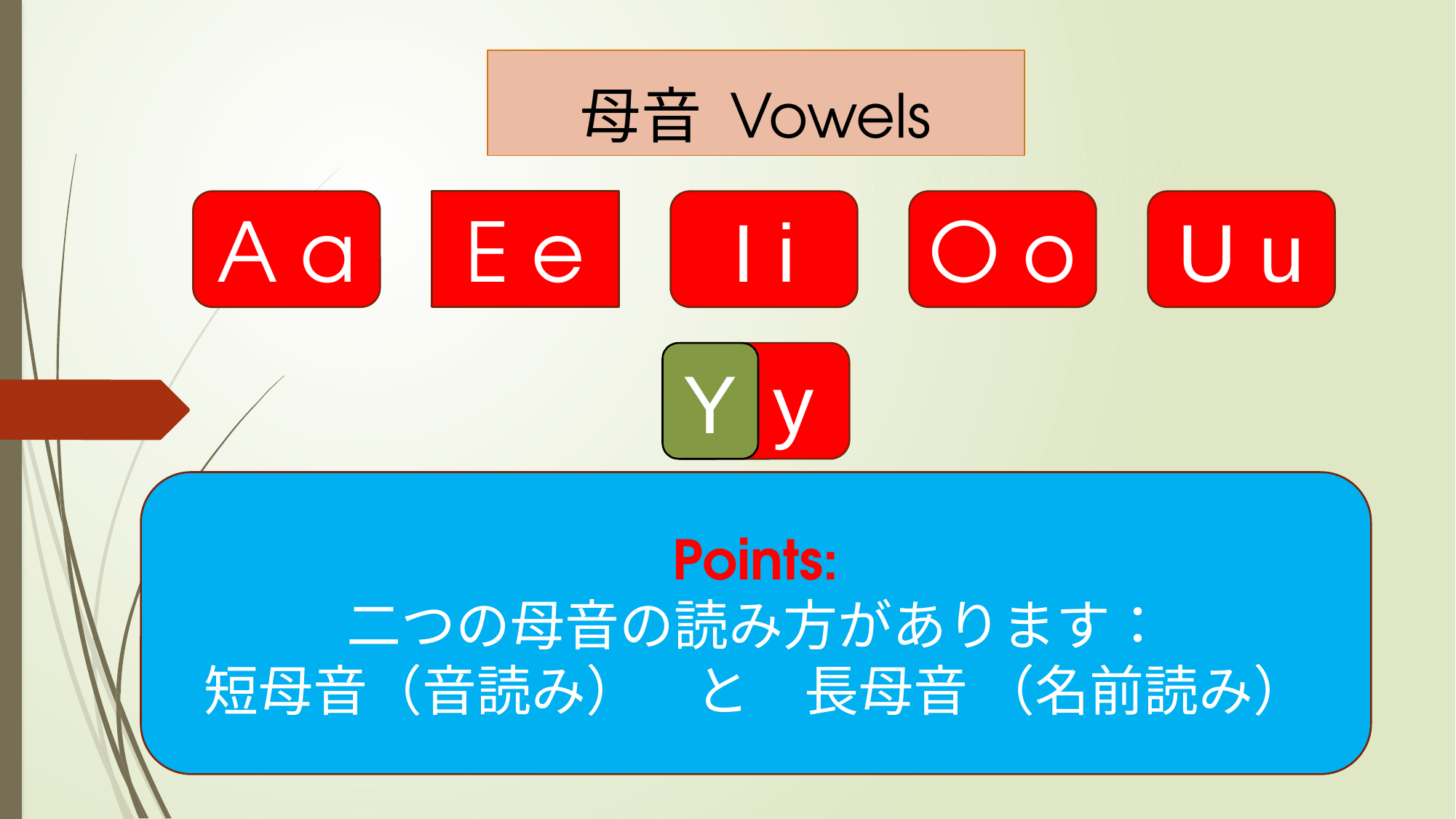

# 母音 Vowels
A a
E e
I i
O o
U u
Y
Y y
Points:
二つの母音の読み方があります：
短母音（音読み）　と　長母音 （名前読み）